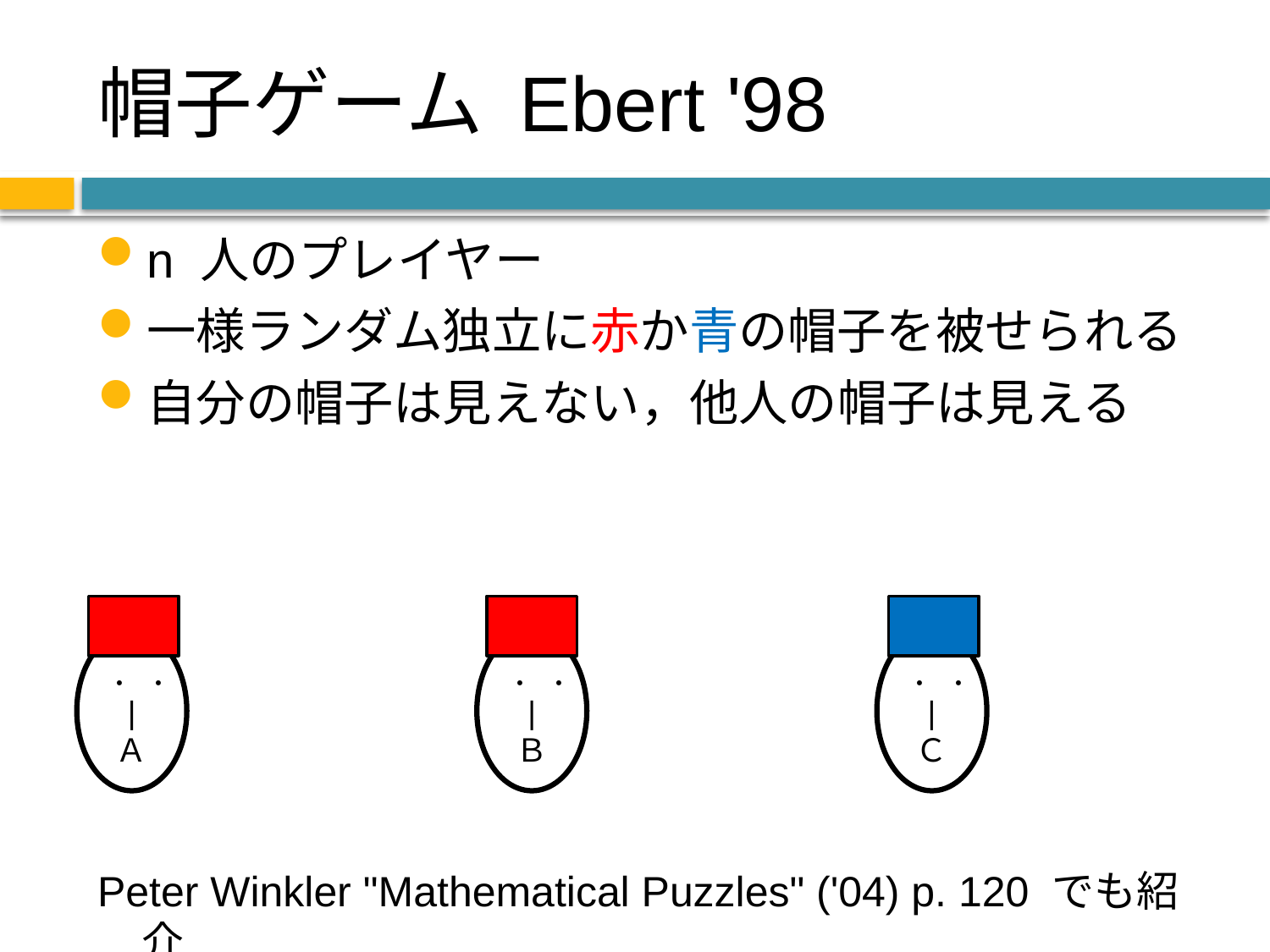

# 帽子ゲーム Ebert '98
n 人のプレイヤー
一様ランダム独立に赤か青の帽子を被せられる
自分の帽子は見えない，他人の帽子は見える

Peter Winkler "Mathematical Puzzles" ('04) p. 120 でも紹介

． ．
|
Ａ
． ．
|
Ｂ
． ．
|
Ｃ